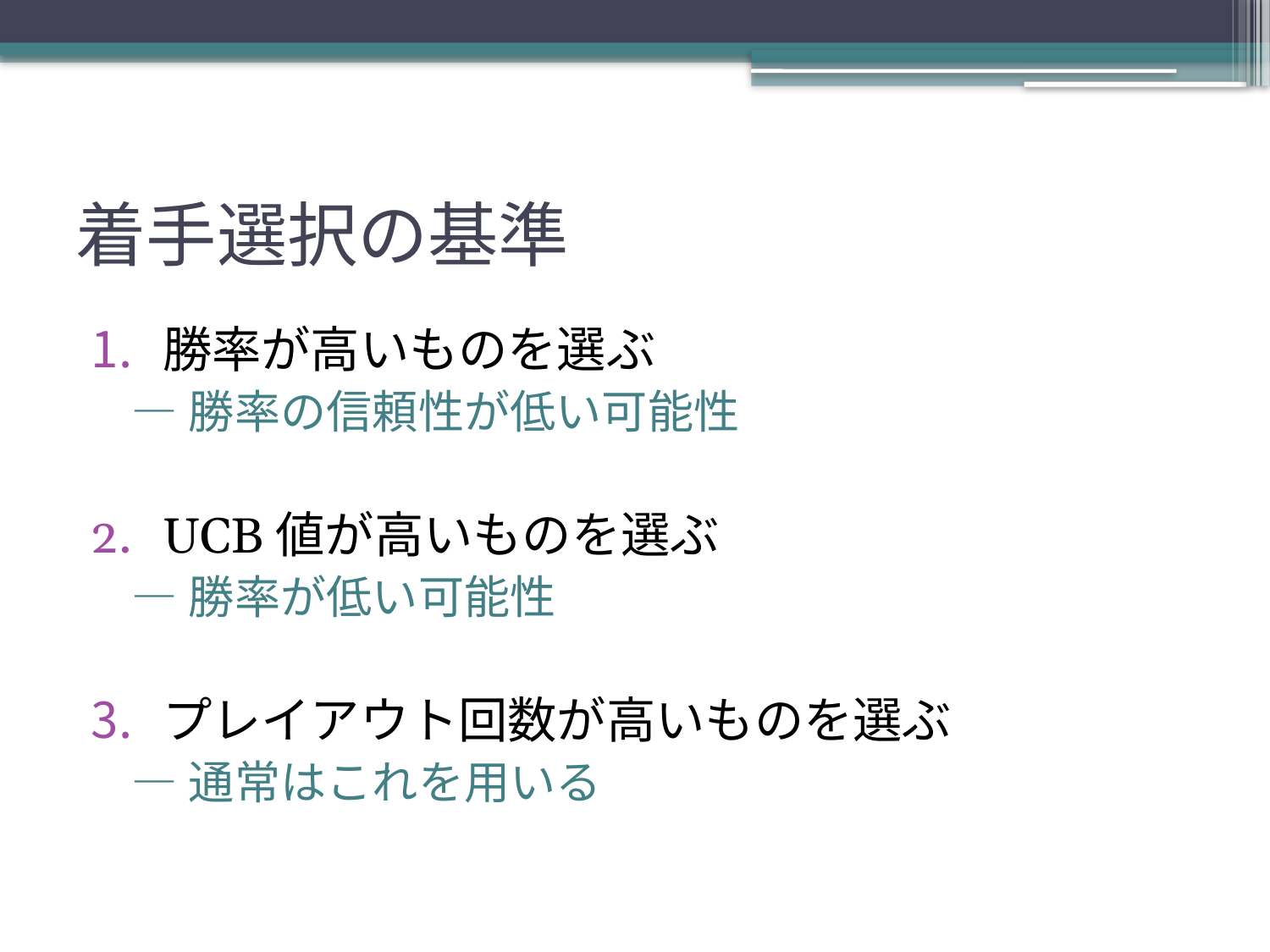

# 着手選択の基準
勝率が高いものを選ぶ
―勝率の信頼性が低い可能性

UCB値が高いものを選ぶ
―勝率が低い可能性

プレイアウト回数が高いものを選ぶ
―通常はこれを用いる